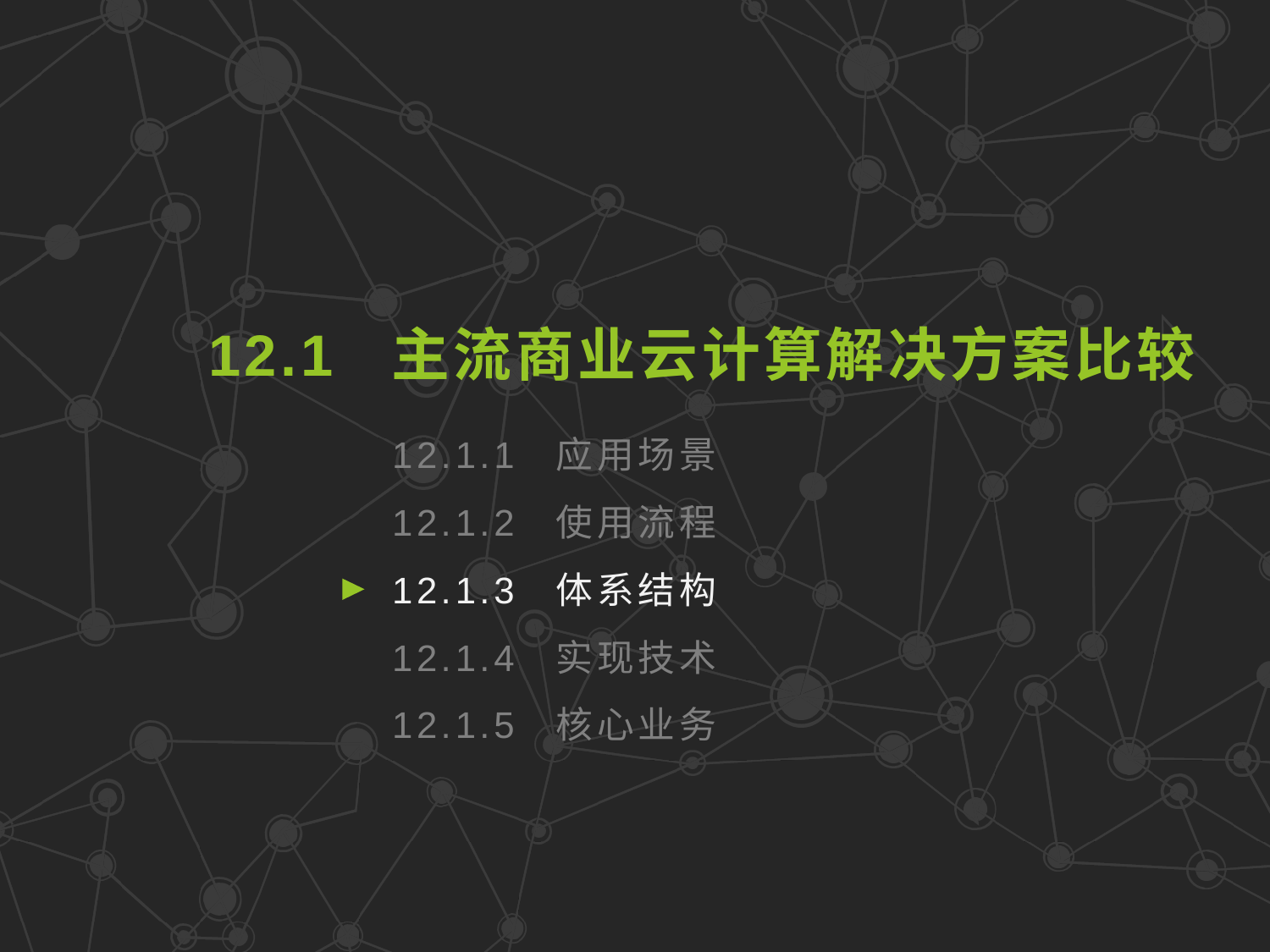

12.1  主流商业云计算解决方案比较
12.1.1  应用场景
12.1.2  使用流程
12.1.3  体系结构

12.1.4  实现技术
12.1.5  核心业务